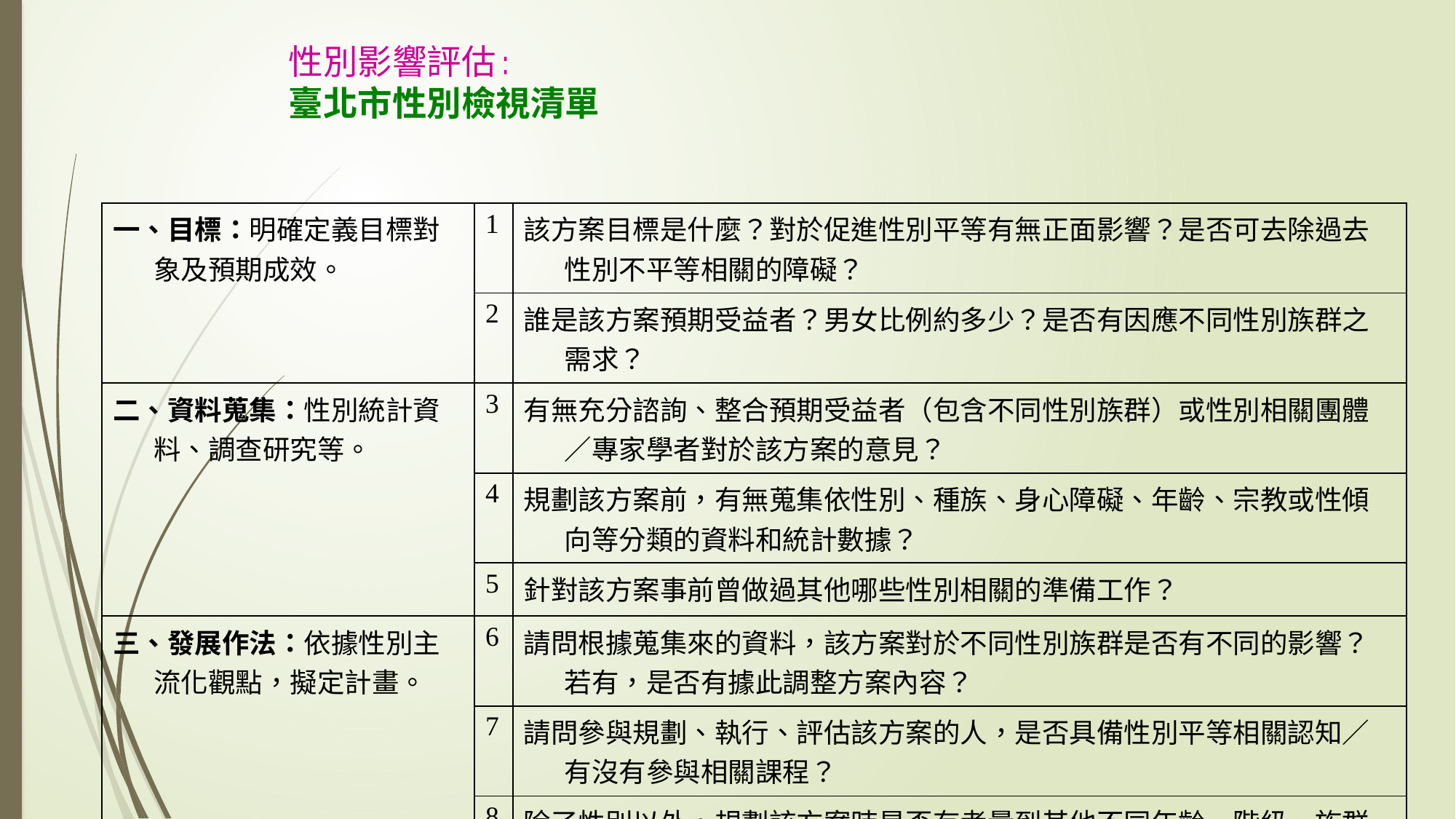

# 性別影響評估: 臺北市性別檢視清單
| 一、目標：明確定義目標對象及預期成效。 | 1 | 該方案目標是什麼？對於促進性別平等有無正面影響？是否可去除過去性別不平等相關的障礙？ |
| --- | --- | --- |
|  | 2 | 誰是該方案預期受益者？男女比例約多少？是否有因應不同性別族群之需求？ |
| 二、資料蒐集：性別統計資料、調查研究等。 | 3 | 有無充分諮詢、整合預期受益者（包含不同性別族群）或性別相關團體／專家學者對於該方案的意見？ |
|  | 4 | 規劃該方案前，有無蒐集依性別、種族、身心障礙、年齡、宗教或性傾向等分類的資料和統計數據？ |
|  | 5 | 針對該方案事前曾做過其他哪些性別相關的準備工作？ |
| 三、發展作法：依據性別主流化觀點，擬定計畫。 | 6 | 請問根據蒐集來的資料，該方案對於不同性別族群是否有不同的影響？若有，是否有據此調整方案內容？ |
|  | 7 | 請問參與規劃、執行、評估該方案的人，是否具備性別平等相關認知／有沒有參與相關課程？ |
|  | 8 | 除了性別以外，規劃該方案時是否有考量到其他不同年齡、階級、族群的需求？ |